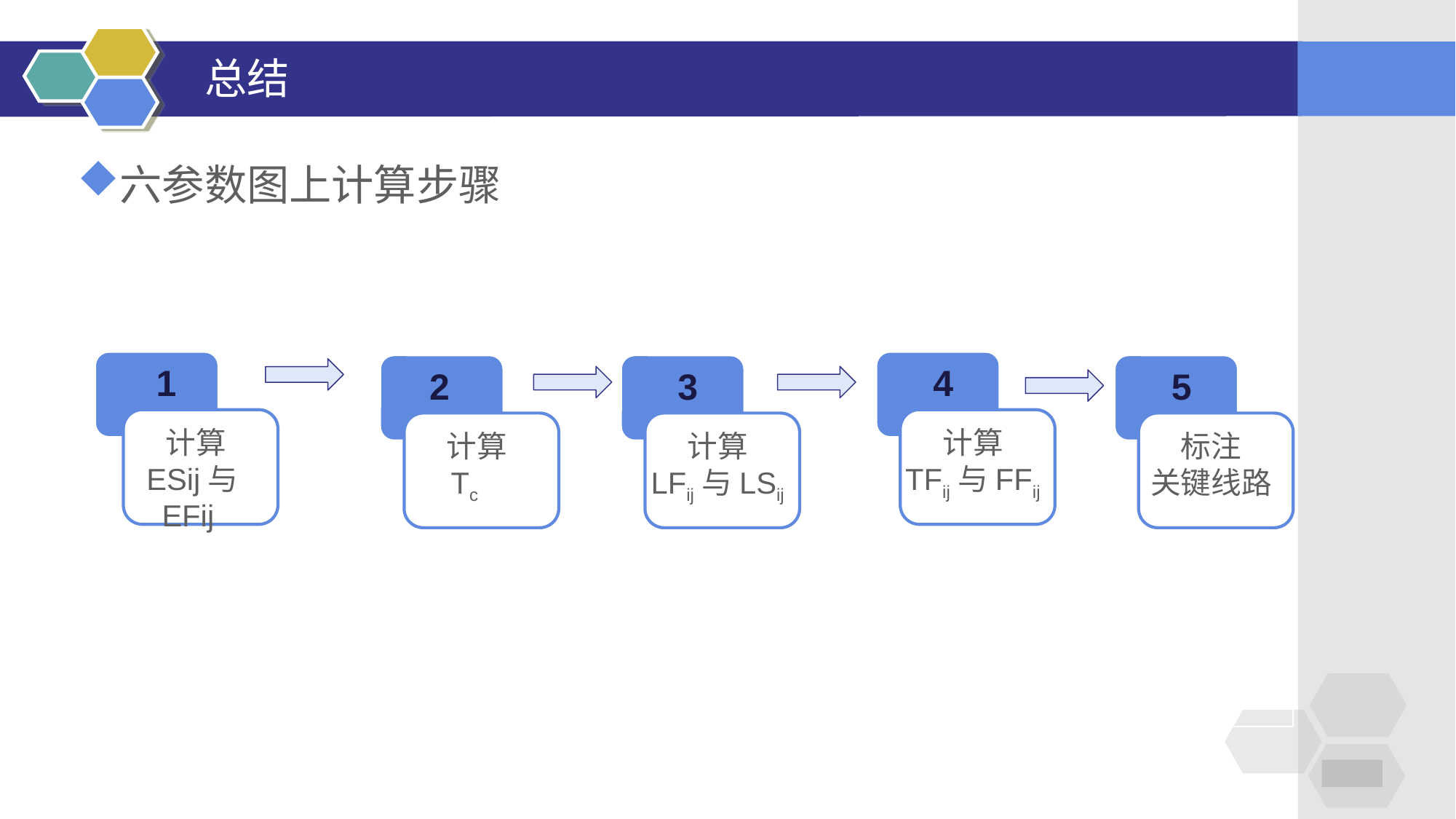

# 总结
六参数图上计算步骤

1

4

2
3
5

计算
ESij与EFij
计算
TFij与FFij
计算
Tc
计算
LFij与LSij
标注
关键线路
9